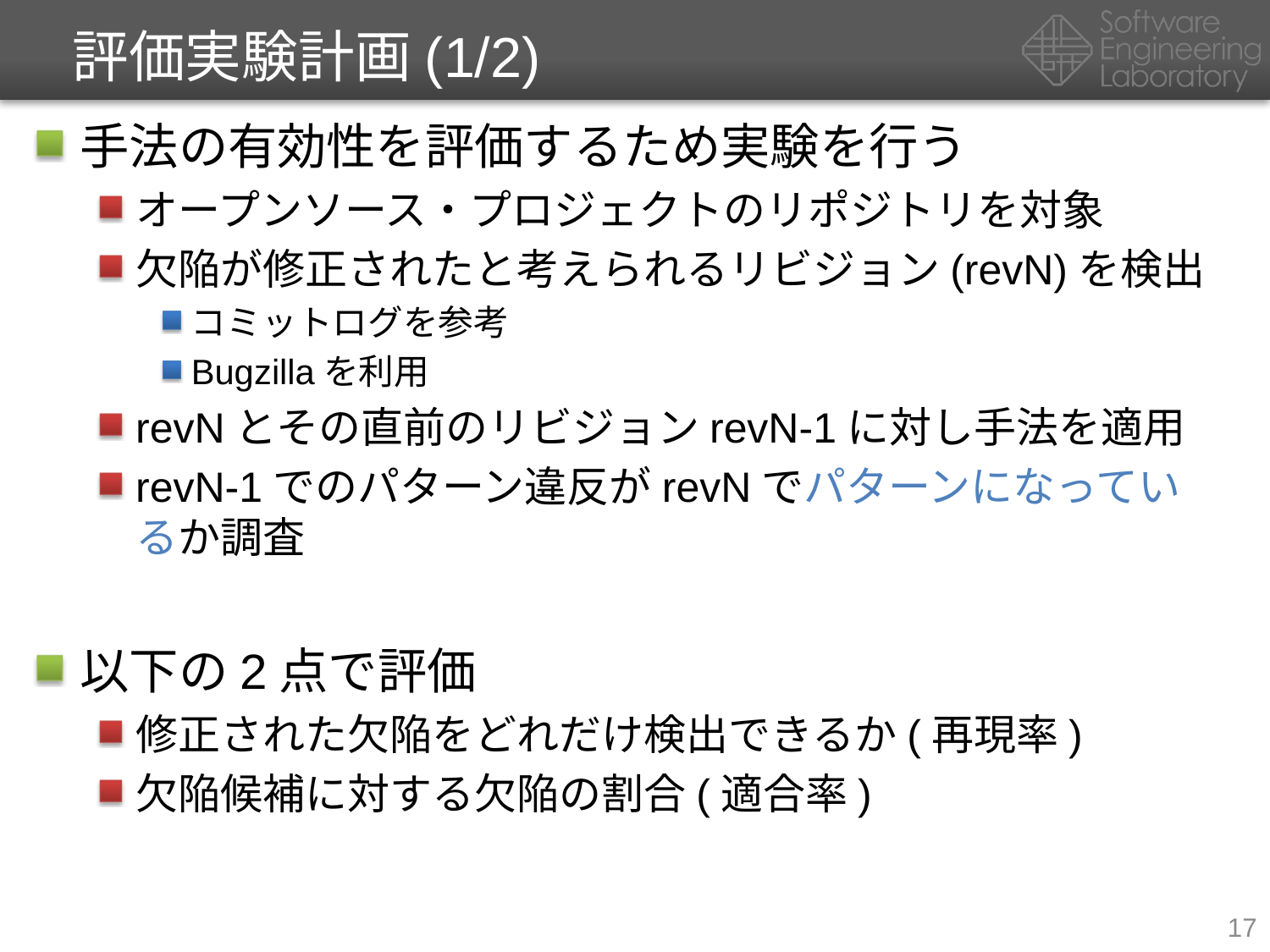

# 評価実験計画(1/2)
手法の有効性を評価するため実験を行う
オープンソース・プロジェクトのリポジトリを対象
欠陥が修正されたと考えられるリビジョン(revN)を検出
コミットログを参考
Bugzillaを利用
revNとその直前のリビジョンrevN-1に対し手法を適用
revN-1でのパターン違反がrevNでパターンになっているか調査

以下の2点で評価
修正された欠陥をどれだけ検出できるか(再現率)
欠陥候補に対する欠陥の割合(適合率)

17